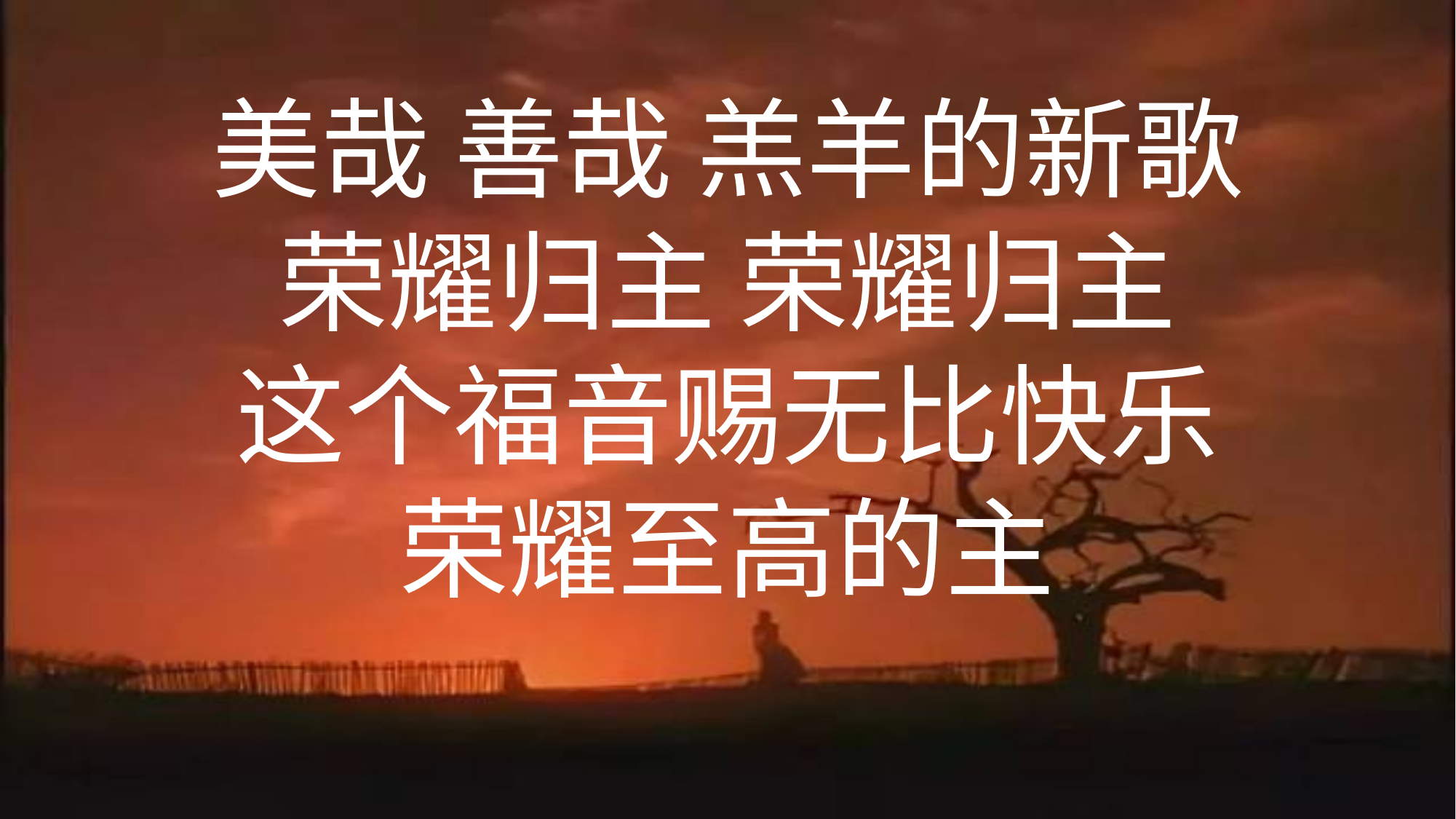

美哉 善哉 羔羊的新歌
荣耀归主 荣耀归主
这个福音赐无比快乐
荣耀至高的主